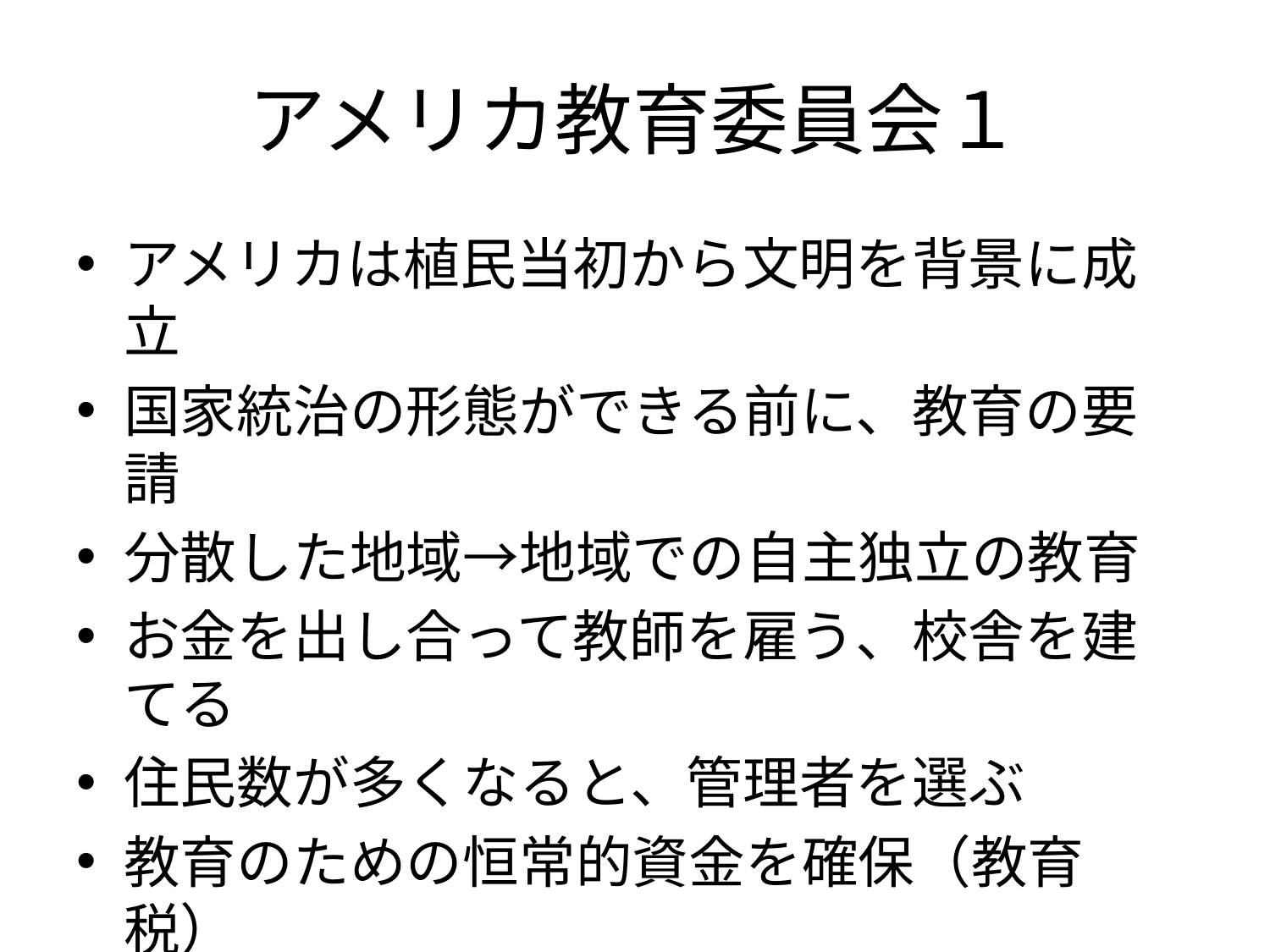

# アメリカ教育委員会１
アメリカは植民当初から文明を背景に成立
国家統治の形態ができる前に、教育の要請
分散した地域→地域での自主独立の教育
お金を出し合って教師を雇う、校舎を建てる
住民数が多くなると、管理者を選ぶ
教育のための恒常的資金を確保（教育税）